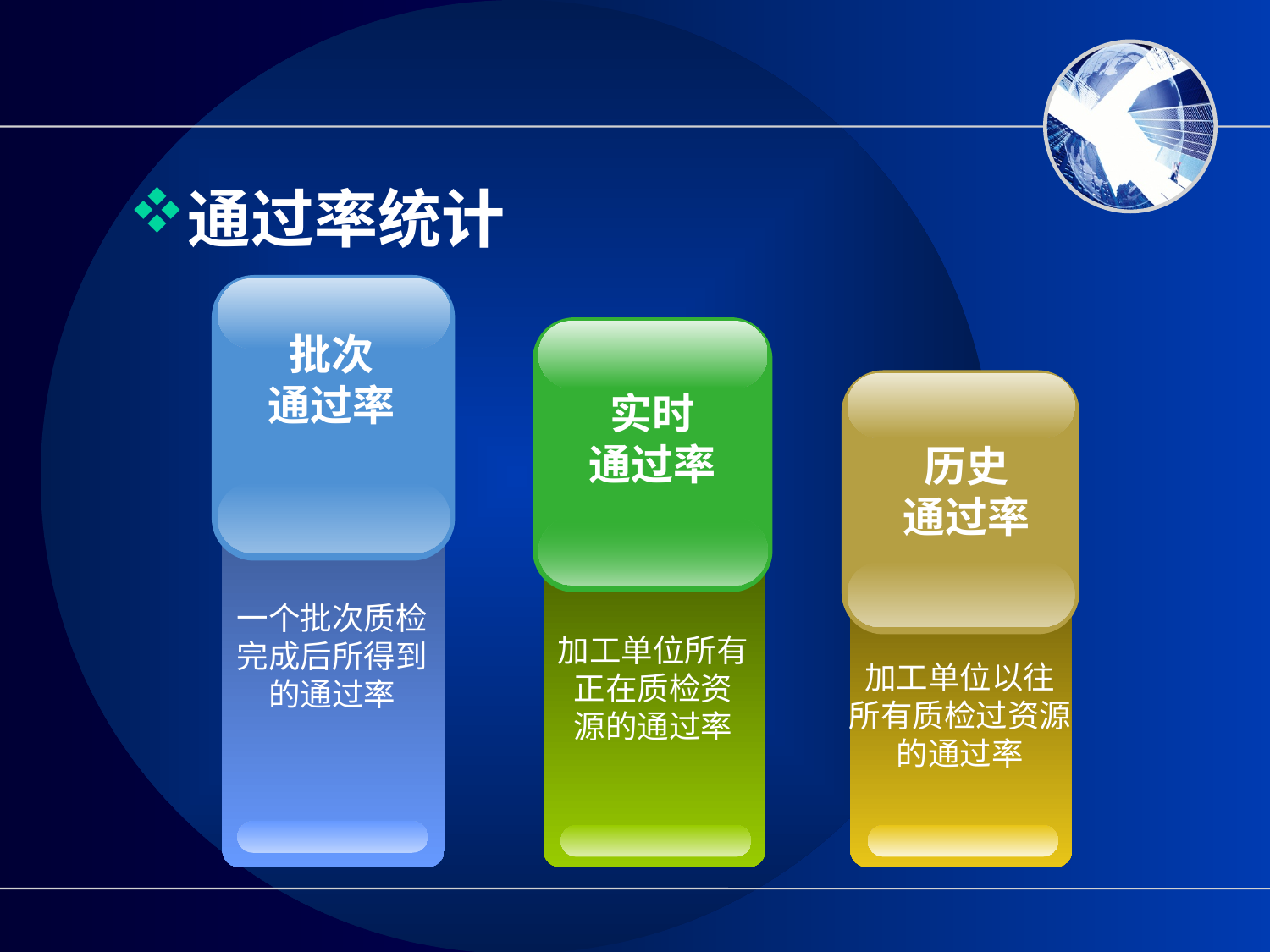

#
通过率统计

批次
通过率

一个批次质检
完成后所得到
的通过率

实时
通过率

加工单位所有
正在质检资
源的通过率

历史
通过率

加工单位以往
所有质检过资源
的通过率